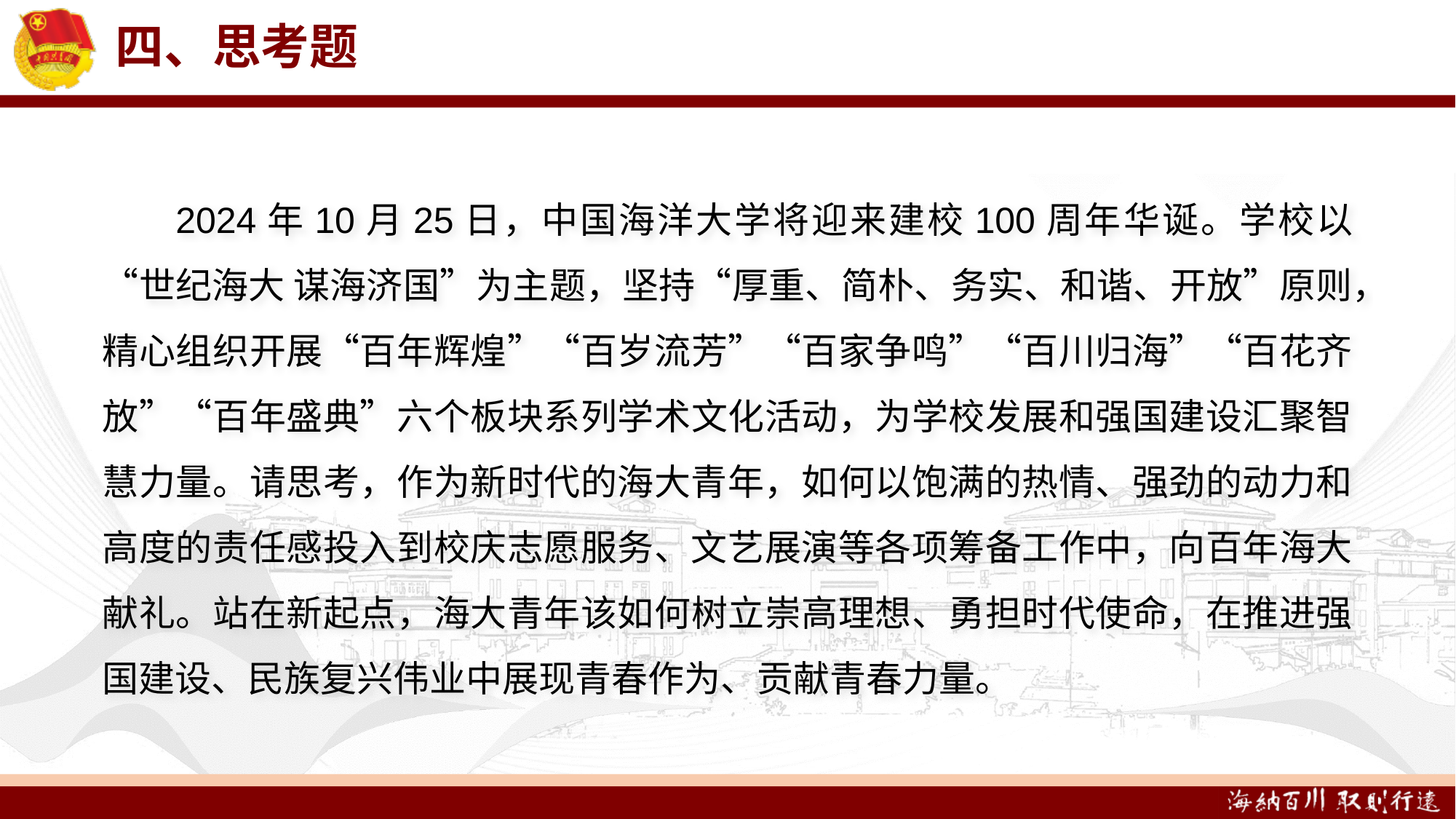

四、思考题
  2024年10月25日，中国海洋大学将迎来建校100周年华诞。学校以“世纪海大 谋海济国”为主题，坚持“厚重、简朴、务实、和谐、开放”原则，精心组织开展“百年辉煌”“百岁流芳”“百家争鸣”“百川归海”“百花齐放”“百年盛典”六个板块系列学术文化活动，为学校发展和强国建设汇聚智慧力量。请思考，作为新时代的海大青年，如何以饱满的热情、强劲的动力和高度的责任感投入到校庆志愿服务、文艺展演等各项筹备工作中，向百年海大献礼。站在新起点，海大青年该如何树立崇高理想、勇担时代使命，在推进强国建设、民族复兴伟业中展现青春作为、贡献青春力量。